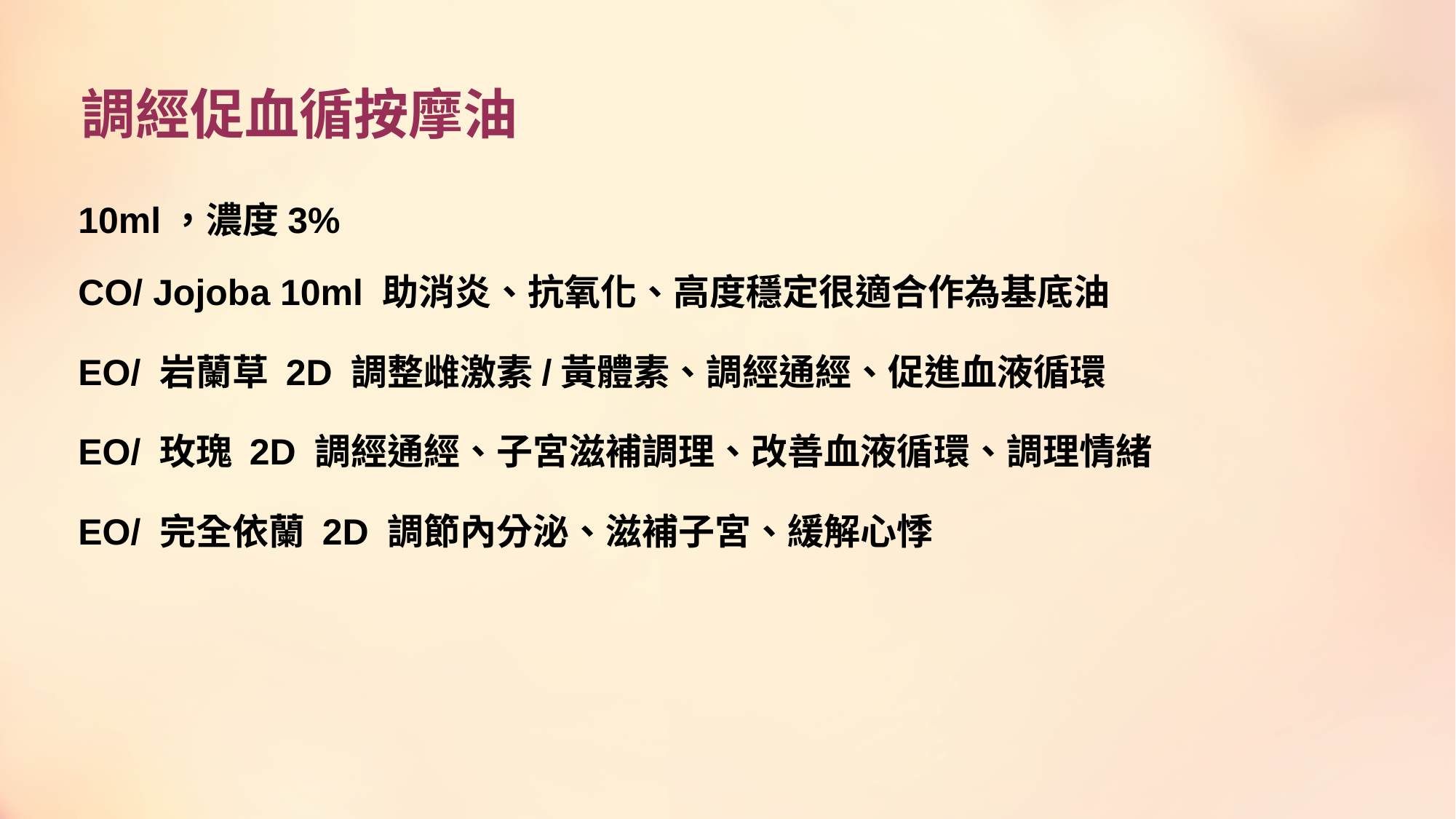

# 調經促血循按摩油
10ml，濃度3%

CO/ Jojoba 10ml 助消炎、抗氧化、高度穩定很適合作為基底油

EO/ 岩蘭草 2D 調整雌激素/黃體素、調經通經、促進血液循環

EO/ 玫瑰 2D 調經通經、子宮滋補調理、改善血液循環、調理情緒

EO/ 完全依蘭 2D 調節內分泌、滋補子宮、緩解心悸